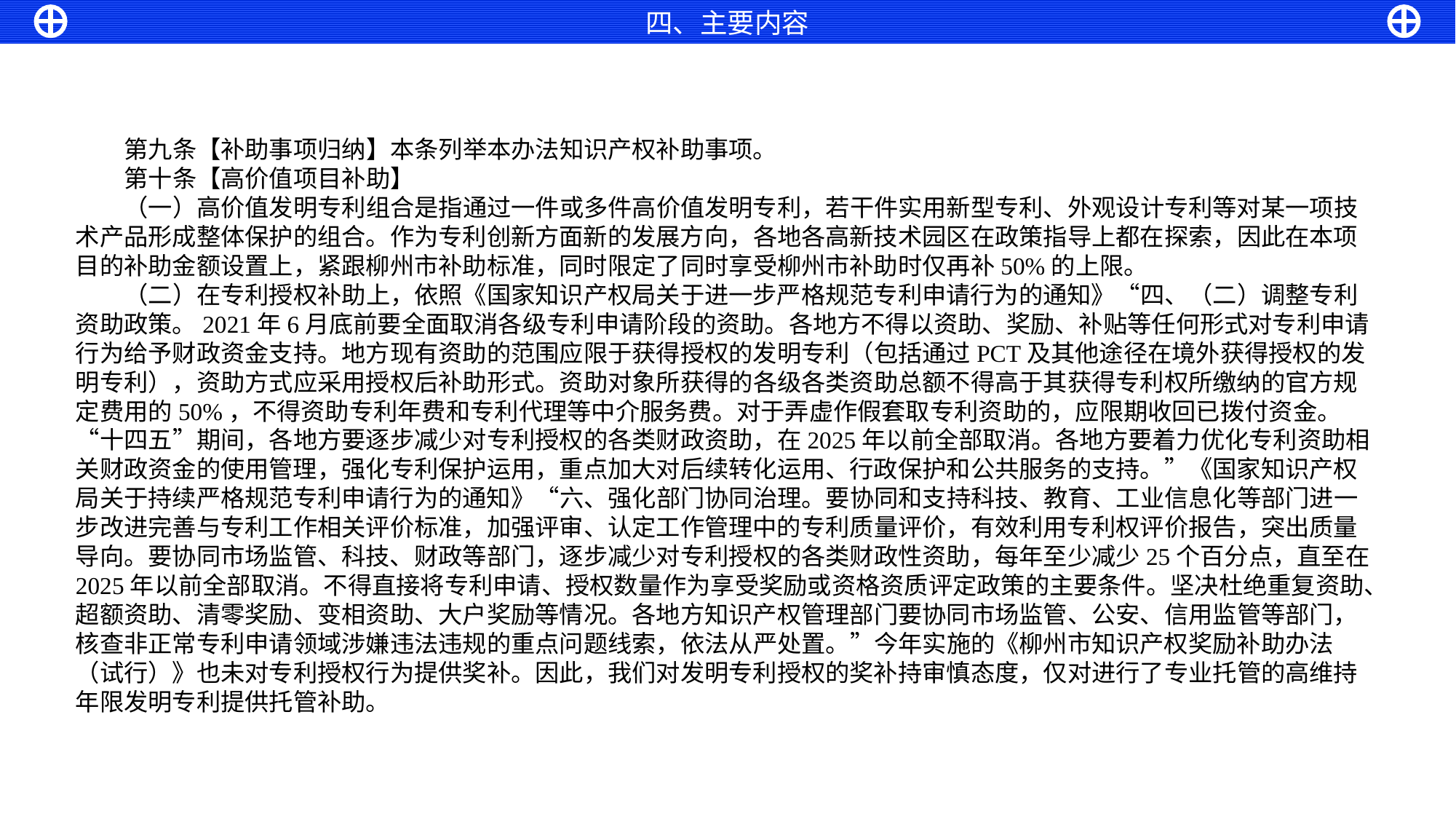

四、主要内容

第九条【补助事项归纳】本条列举本办法知识产权补助事项。
第十条【高价值项目补助】
（一）高价值发明专利组合是指通过一件或多件高价值发明专利，若干件实用新型专利、外观设计专利等对某一项技术产品形成整体保护的组合。作为专利创新方面新的发展方向，各地各高新技术园区在政策指导上都在探索，因此在本项目的补助金额设置上，紧跟柳州市补助标准，同时限定了同时享受柳州市补助时仅再补50%的上限。
（二）在专利授权补助上，依照《国家知识产权局关于进一步严格规范专利申请行为的通知》“四、（二）调整专利资助政策。2021年6月底前要全面取消各级专利申请阶段的资助。各地方不得以资助、奖励、补贴等任何形式对专利申请行为给予财政资金支持。地方现有资助的范围应限于获得授权的发明专利（包括通过PCT及其他途径在境外获得授权的发明专利），资助方式应采用授权后补助形式。资助对象所获得的各级各类资助总额不得高于其获得专利权所缴纳的官方规定费用的50%，不得资助专利年费和专利代理等中介服务费。对于弄虚作假套取专利资助的，应限期收回已拨付资金。“十四五”期间，各地方要逐步减少对专利授权的各类财政资助，在2025年以前全部取消。各地方要着力优化专利资助相关财政资金的使用管理，强化专利保护运用，重点加大对后续转化运用、行政保护和公共服务的支持。”《国家知识产权局关于持续严格规范专利申请行为的通知》“六、强化部门协同治理。要协同和支持科技、教育、工业信息化等部门进一步改进完善与专利工作相关评价标准，加强评审、认定工作管理中的专利质量评价，有效利用专利权评价报告，突出质量导向。要协同市场监管、科技、财政等部门，逐步减少对专利授权的各类财政性资助，每年至少减少25个百分点，直至在2025年以前全部取消。不得直接将专利申请、授权数量作为享受奖励或资格资质评定政策的主要条件。坚决杜绝重复资助、超额资助、清零奖励、变相资助、大户奖励等情况。各地方知识产权管理部门要协同市场监管、公安、信用监管等部门，核查非正常专利申请领域涉嫌违法违规的重点问题线索，依法从严处置。”今年实施的《柳州市知识产权奖励补助办法（试行）》也未对专利授权行为提供奖补。因此，我们对发明专利授权的奖补持审慎态度，仅对进行了专业托管的高维持年限发明专利提供托管补助。